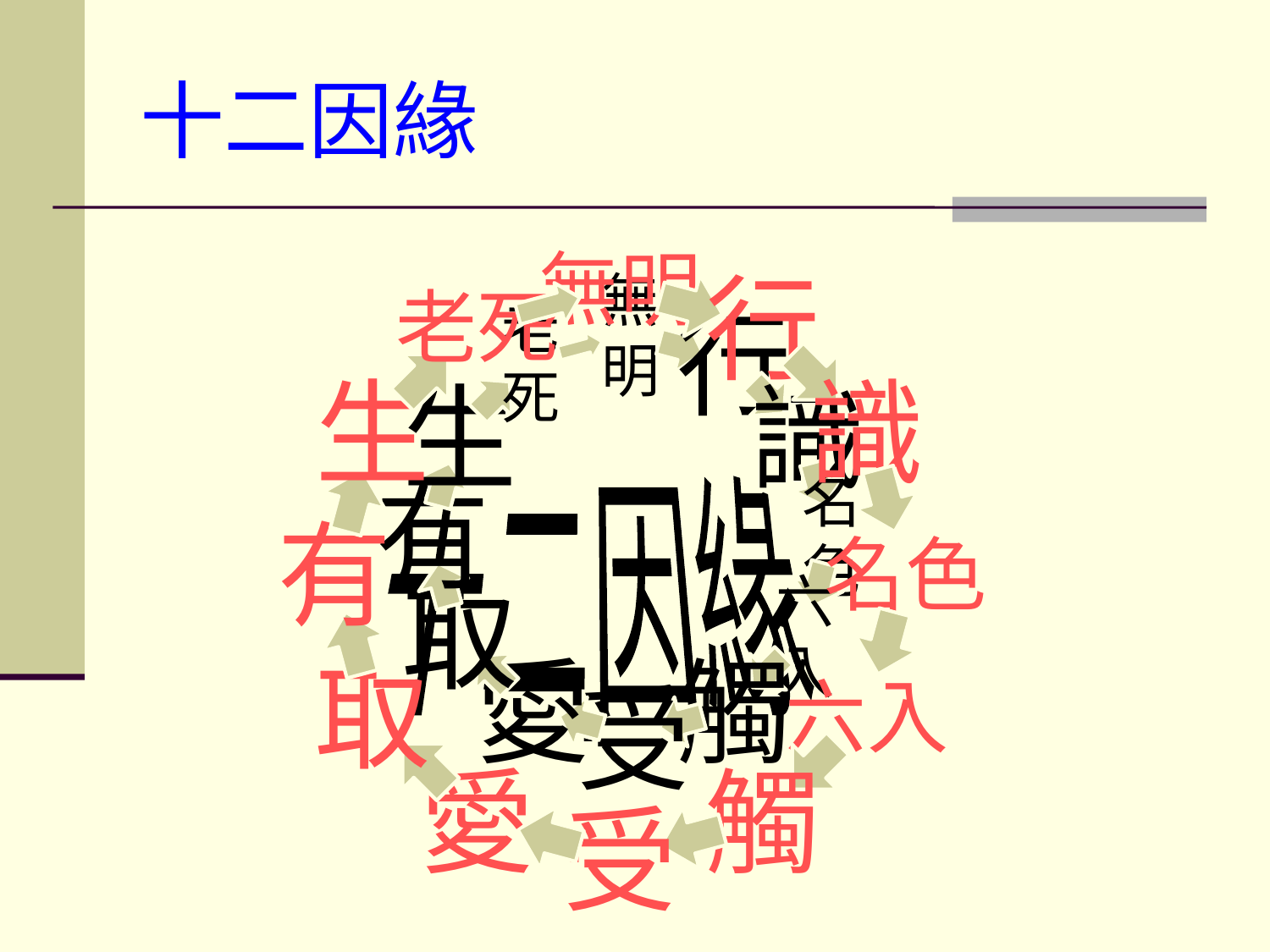

# 十二因緣
無明
行
識
名色
六入
觸
受
愛
取
有
生
老死
無明
行
識
名色
六入
觸
受
愛
取
有
生
老死
十二因緣